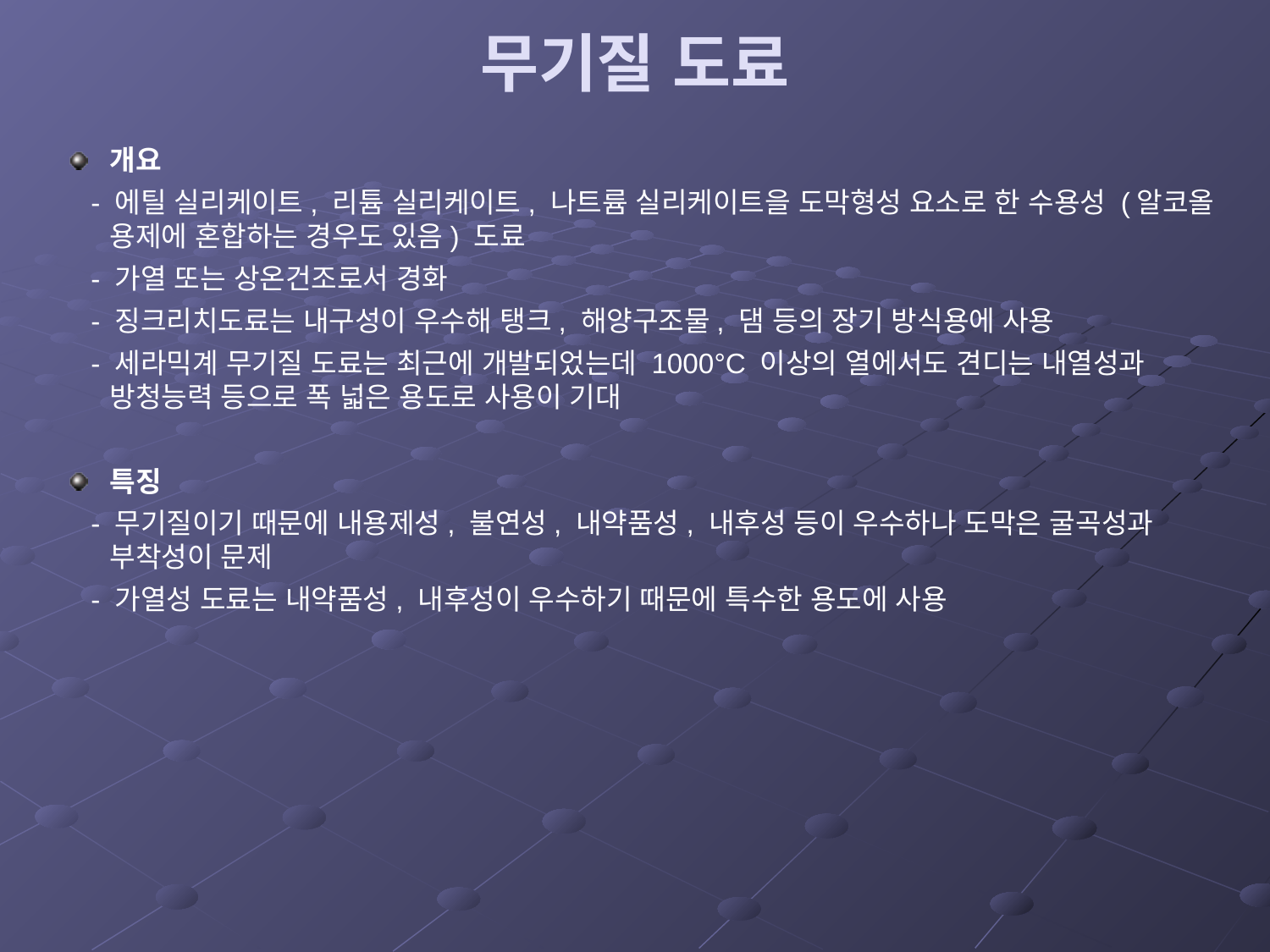

# 무기질 도료
개요
   - 에틸 실리케이트, 리튬 실리케이트, 나트륨 실리케이트을 도막형성 요소로 한 수용성 (알코올 용제에 혼합하는 경우도 있음) 도료
   - 가열 또는 상온건조로서 경화
   - 징크리치도료는 내구성이 우수해 탱크, 해양구조물, 댐 등의 장기 방식용에 사용
   - 세라믹계 무기질 도료는 최근에 개발되었는데 1000°C 이상의 열에서도 견디는 내열성과 방청능력 등으로 폭 넓은 용도로 사용이 기대

특징
   - 무기질이기 때문에 내용제성, 불연성, 내약품성, 내후성 등이 우수하나 도막은 굴곡성과 부착성이 문제
   - 가열성 도료는 내약품성, 내후성이 우수하기 때문에 특수한 용도에 사용